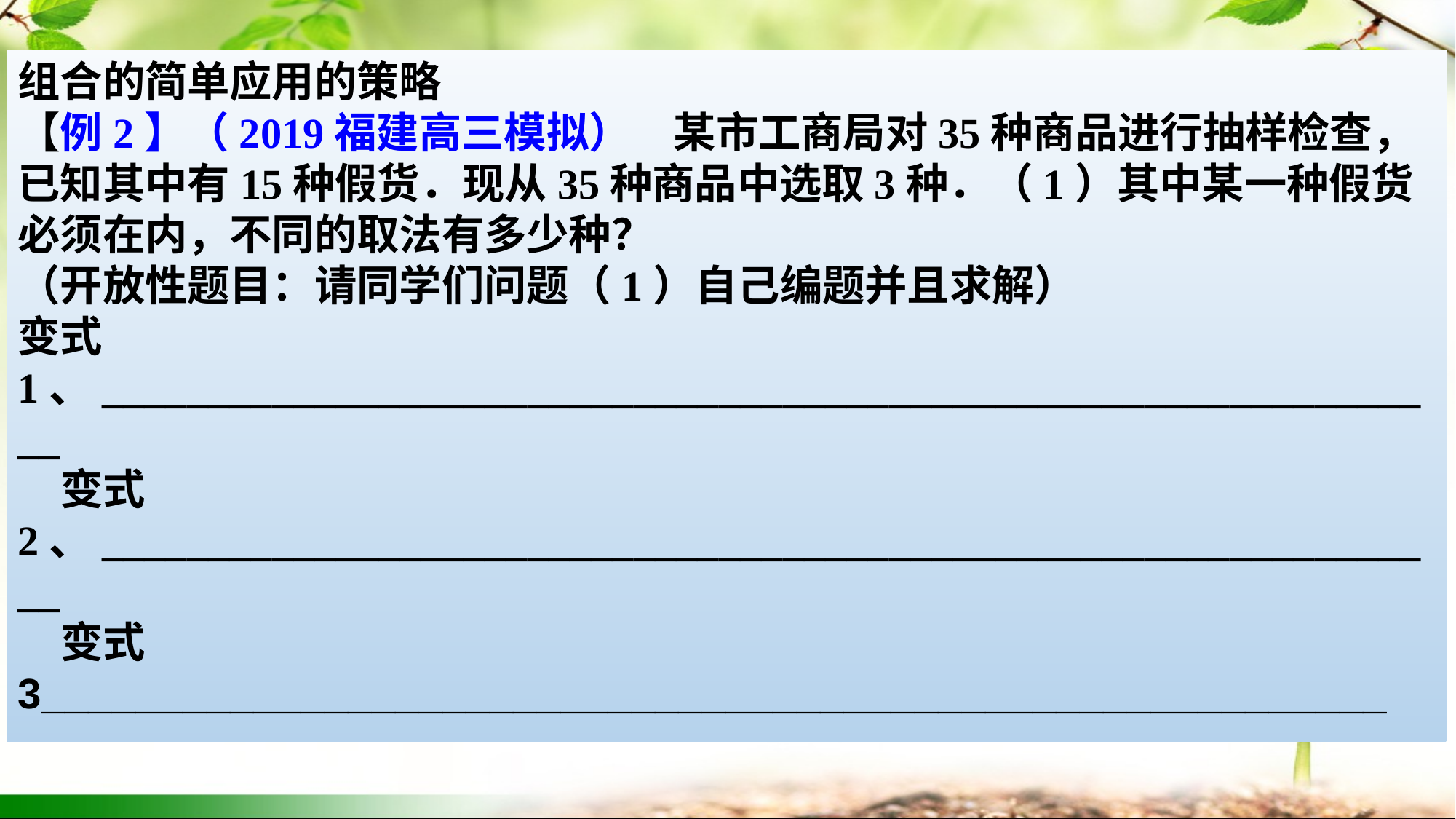

组合的简单应用的策略【例2】（2019福建高三模拟）　某市工商局对35种商品进行抽样检查，已知其中有15种假货．现从35种商品中选取3种．（1）其中某一种假货必须在内，不同的取法有多少种？（开放性题目：请同学们问题（1）自己编题并且求解）变式1、________________________________________________________________变式2、________________________________________________________________
变式3_________________________________________________________